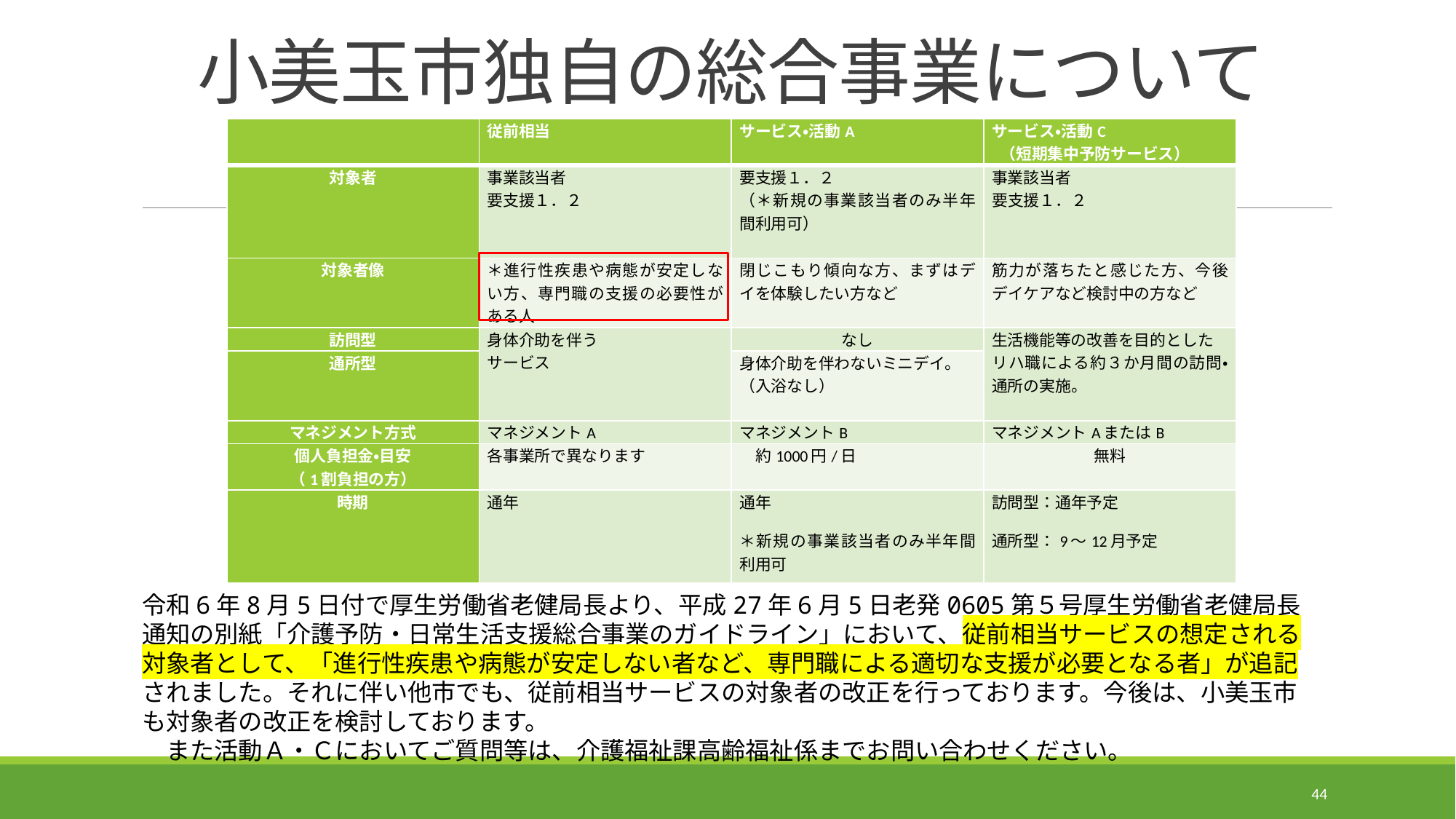

# 小美玉市独自の総合事業について
|  | 従前相当 | サービス・活動A | サービス・活動C  （短期集中予防サービス） |
| --- | --- | --- | --- |
| 対象者 | 事業該当者 要支援１．２ | 要支援１．２ （＊新規の事業該当者のみ半年間利用可） | 事業該当者 要支援１．２ |
| 対象者像 | ＊進行性疾患や病態が安定しない方、専門職の支援の必要性がある人 | 閉じこもり傾向な方、まずはデイを体験したい方など | 筋力が落ちたと感じた方、今後デイケアなど検討中の方など |
| 訪問型 | 身体介助を伴う サービス | なし | 生活機能等の改善を目的とした リハ職による約３か月間の訪問・通所の実施。 |
| 通所型 |  | 身体介助を伴わないミニデイ。 （入浴なし） |  |
| マネジメント方式 | マネジメントA | マネジメントB | マネジメントAまたはB |
| 個人負担金・目安 （1割負担の方） | 各事業所で異なります | 約1000円/日 | 無料 |
| 時期 | 通年 | 通年   ＊新規の事業該当者のみ半年間利用可 | 訪問型：通年予定   通所型：9～12月予定 |

令和6年8月5日付で厚生労働省老健局長より、平成27年6月5日老発0605第５号厚生労働省老健局長通知の別紙「介護予防・日常生活支援総合事業のガイドライン」において、従前相当サービスの想定される対象者として、「進行性疾患や病態が安定しない者など、専門職による適切な支援が必要となる者」が追記されました。それに伴い他市でも、従前相当サービスの対象者の改正を行っております。今後は、小美玉市も対象者の改正を検討しております。
　また活動Ａ・Ｃにおいてご質問等は、介護福祉課高齢福祉係までお問い合わせください。
44